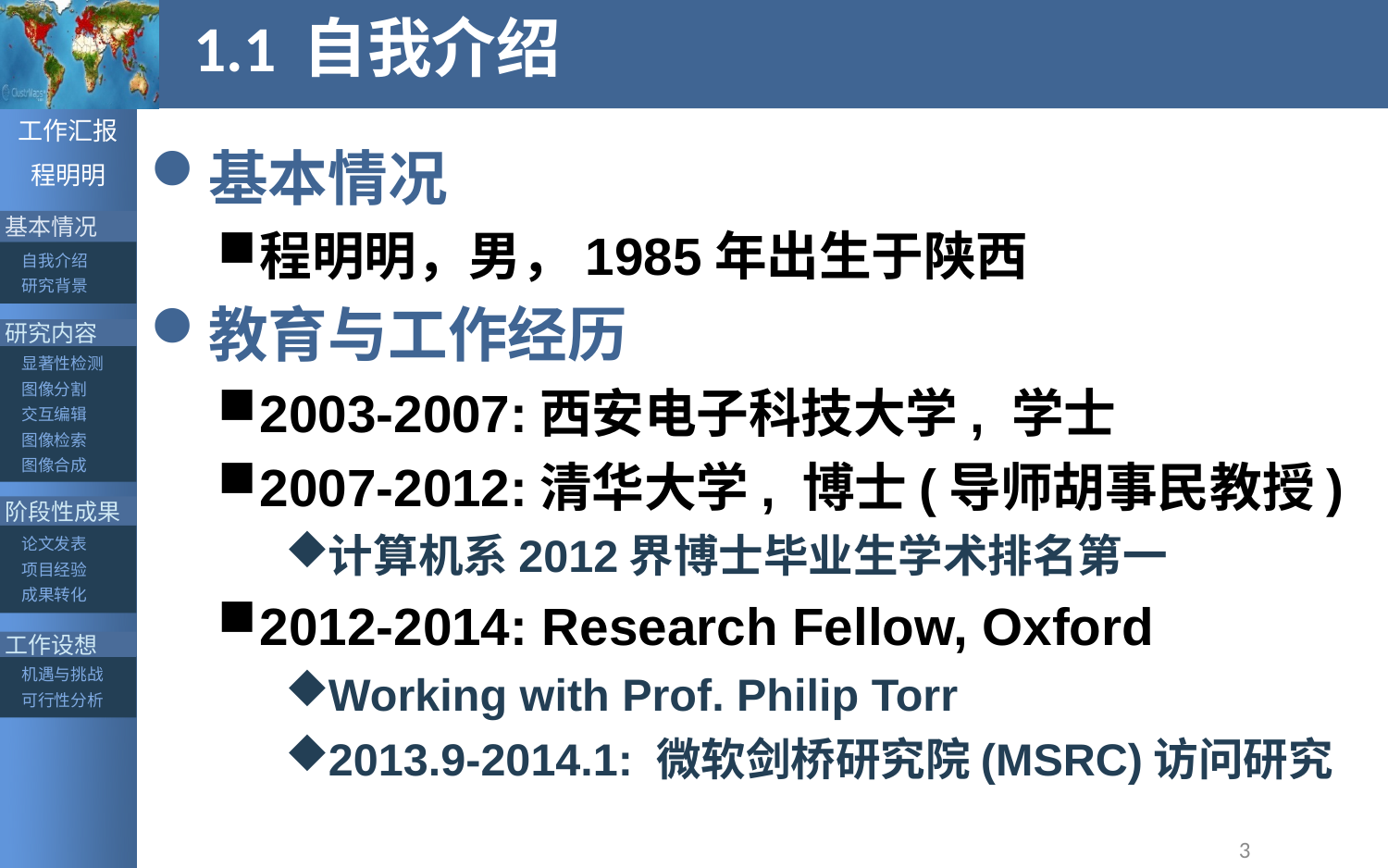

# 1.1 自我介绍
基本情况
程明明，男，1985年出生于陕西
教育与工作经历
2003-2007:西安电子科技大学, 学士
2007-2012:清华大学, 博士(导师胡事民教授)
计算机系2012界博士毕业生学术排名第一
2012-2014: Research Fellow, Oxford
Working with Prof. Philip Torr
2013.9-2014.1: 微软剑桥研究院(MSRC)访问研究

3